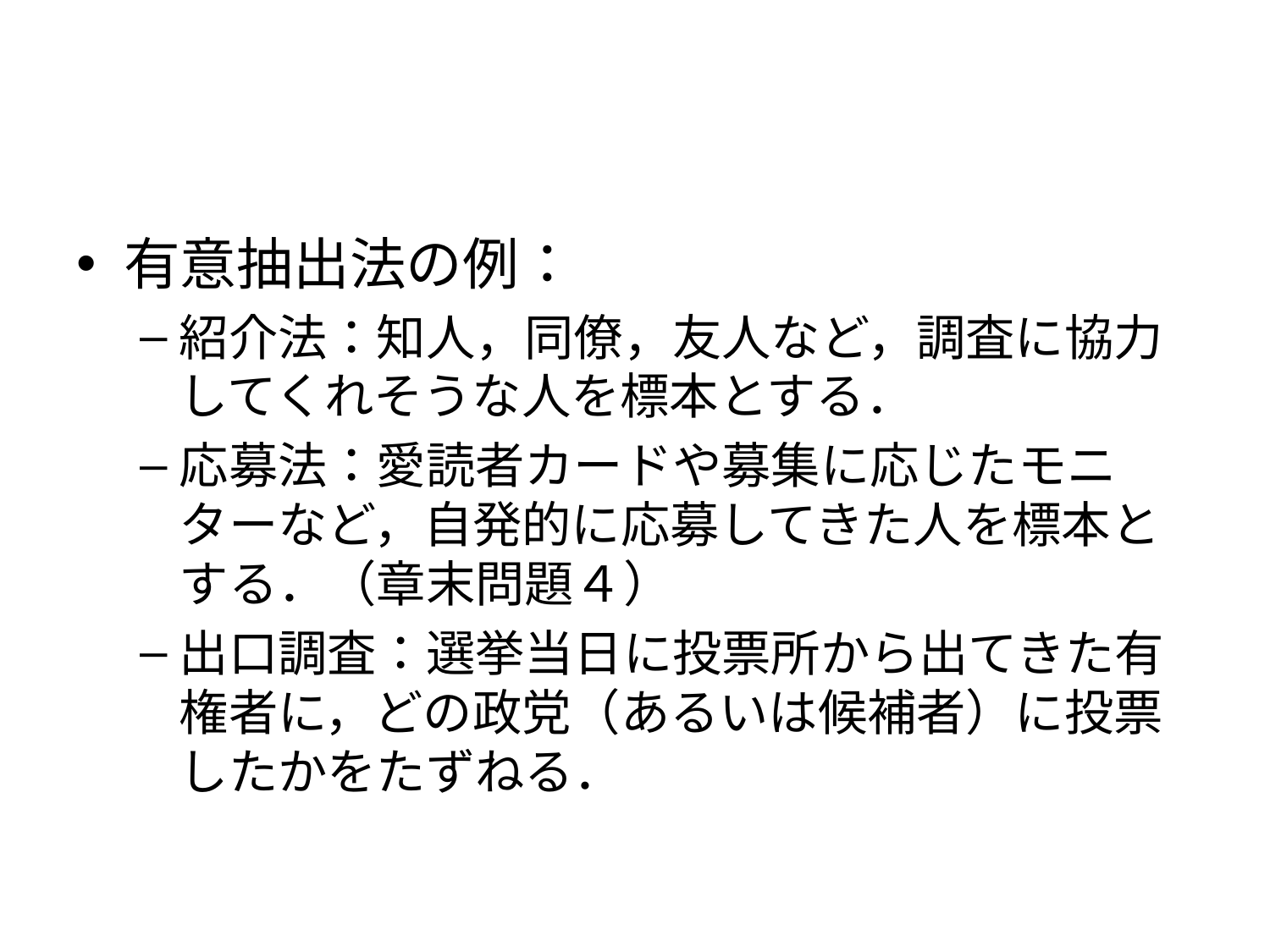

#
有意抽出法の例：
紹介法：知人，同僚，友人など，調査に協力してくれそうな人を標本とする．
応募法：愛読者カードや募集に応じたモニターなど，自発的に応募してきた人を標本とする．（章末問題４）
出口調査：選挙当日に投票所から出てきた有権者に，どの政党（あるいは候補者）に投票したかをたずねる．